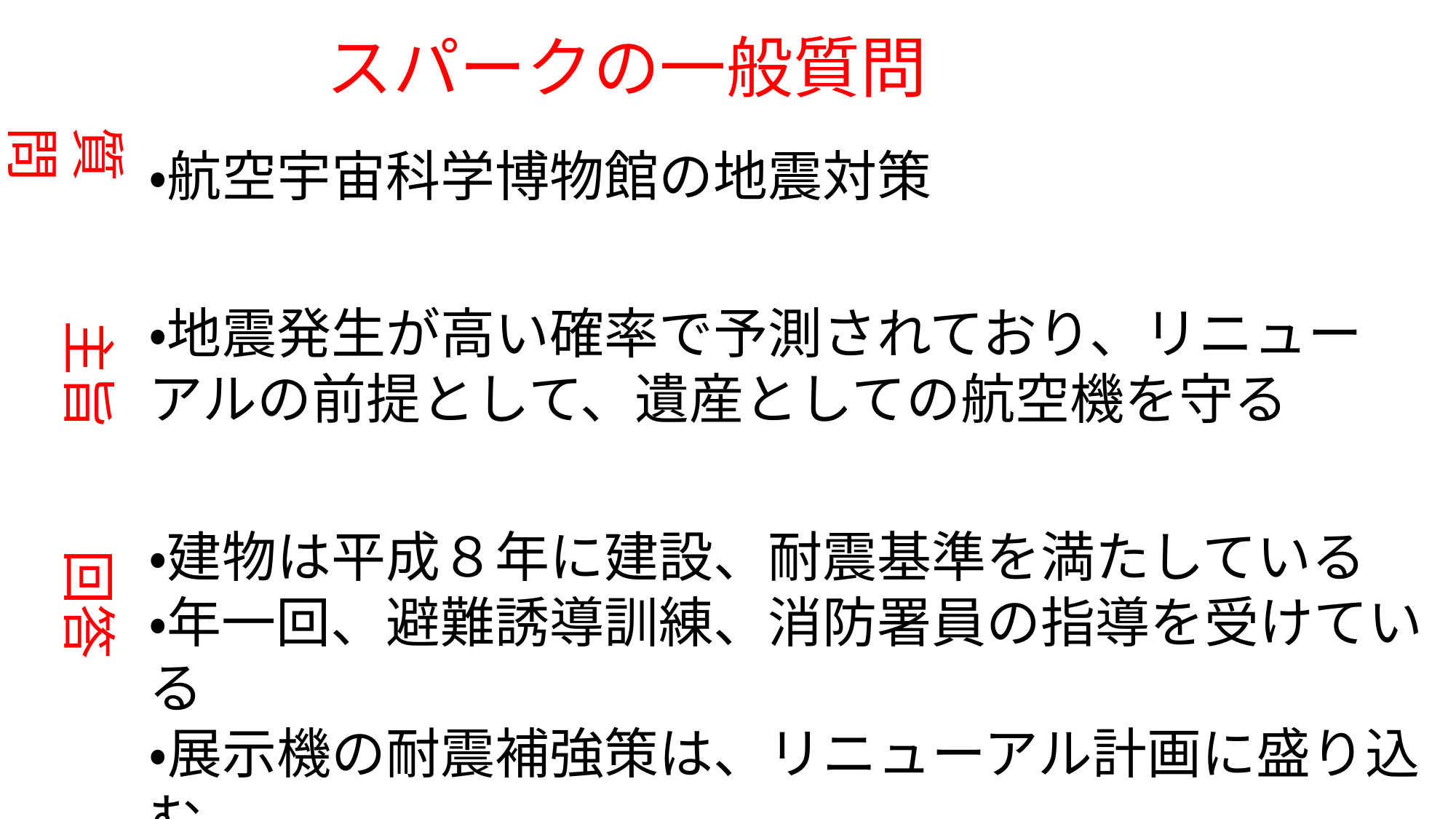

スパークの一般質問
質問
・航空宇宙科学博物館の地震対策
・地震発生が高い確率で予測されており、リニューアルの前提として、遺産としての航空機を守る
主旨
・建物は平成８年に建設、耐震基準を満たしている
・年一回、避難誘導訓練、消防署員の指導を受けている
・展示機の耐震補強策は、リニューアル計画に盛り込む
回答